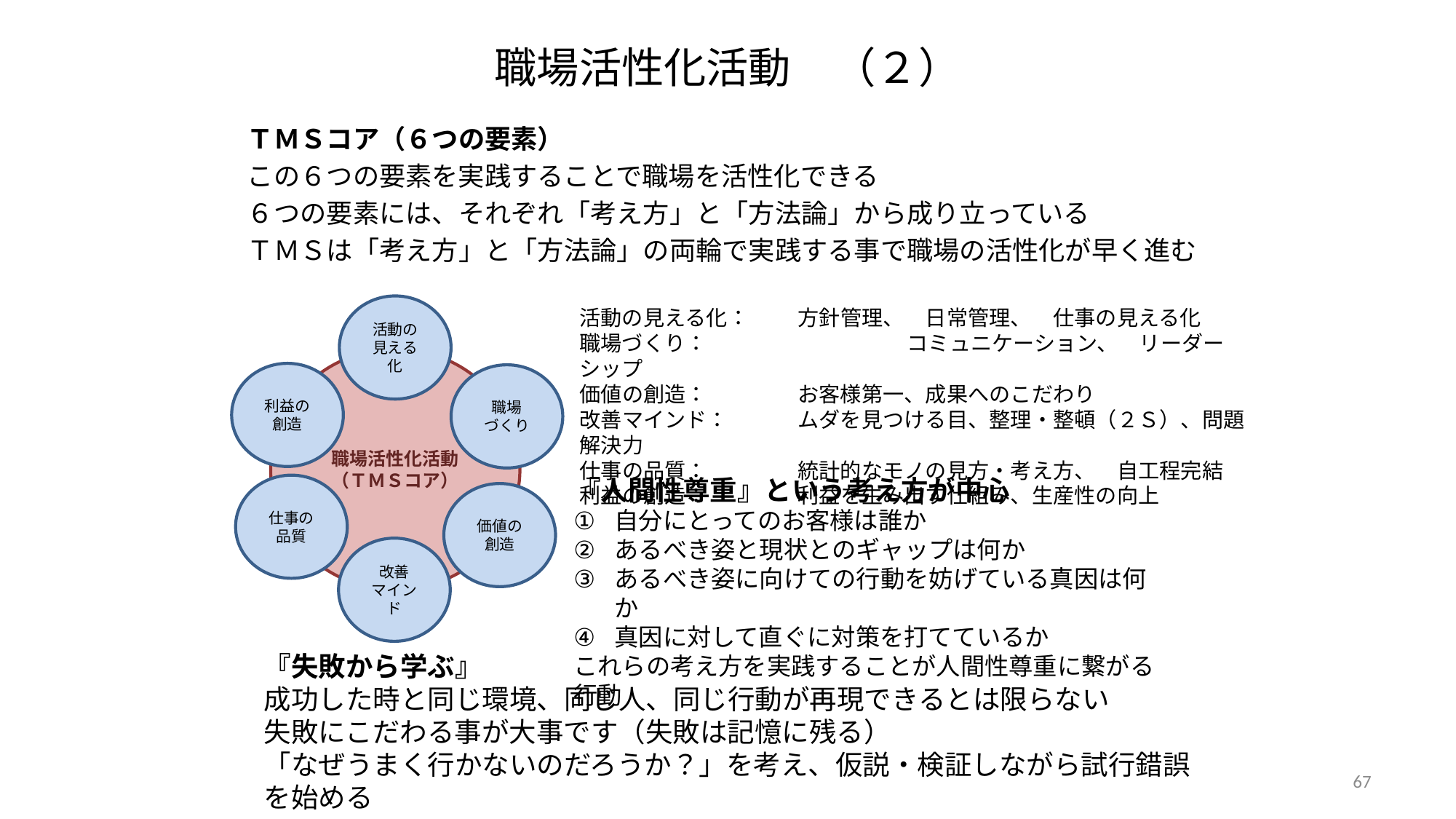

# 職場活性化活動　（２）
ＴＭＳコア（６つの要素）
この６つの要素を実践することで職場を活性化できる
６つの要素には、それぞれ「考え方」と「方法論」から成り立っている
ＴＭＳは「考え方」と「方法論」の両輪で実践する事で職場の活性化が早く進む
活動の見える化
職場活性化活動
（ＴＭＳコア）
利益の創造
職場
づくり
仕事の品質
価値の創造
改善
マインド
活動の見える化：	方針管理、　日常管理、　仕事の見える化
職場づくり：		コミュニケーション、　リーダーシップ
価値の創造：	お客様第一、成果へのこだわり
改善マインド：	ムダを見つける目、整理・整頓（２Ｓ）、問題解決力
仕事の品質：	統計的なモノの見方・考え方、　自工程完結
利益の創造：	利益を生み出す仕組み、生産性の向上
『人間性尊重』という考え方が中心
自分にとってのお客様は誰か
あるべき姿と現状とのギャップは何か
あるべき姿に向けての行動を妨げている真因は何か
真因に対して直ぐに対策を打てているか
これらの考え方を実践することが人間性尊重に繋がる行動
『失敗から学ぶ』
成功した時と同じ環境、同じ人、同じ行動が再現できるとは限らない
失敗にこだわる事が大事です（失敗は記憶に残る）
「なぜうまく行かないのだろうか？」を考え、仮説・検証しながら試行錯誤を始める
67